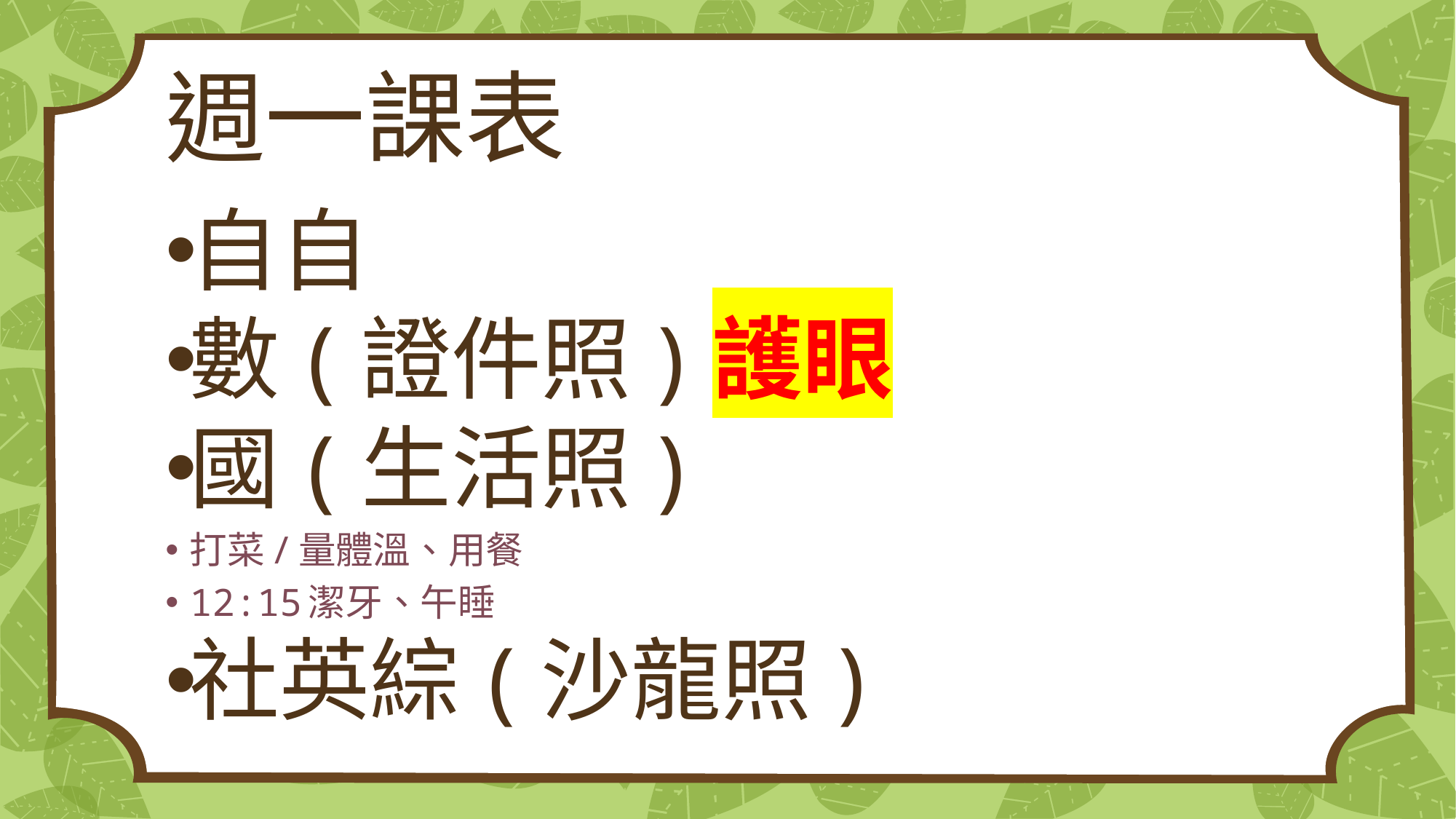

# 週一課表
自自
數(證件照)護眼
國(生活照)
打菜/量體溫、用餐
12:15潔牙、午睡
社英綜(沙龍照)